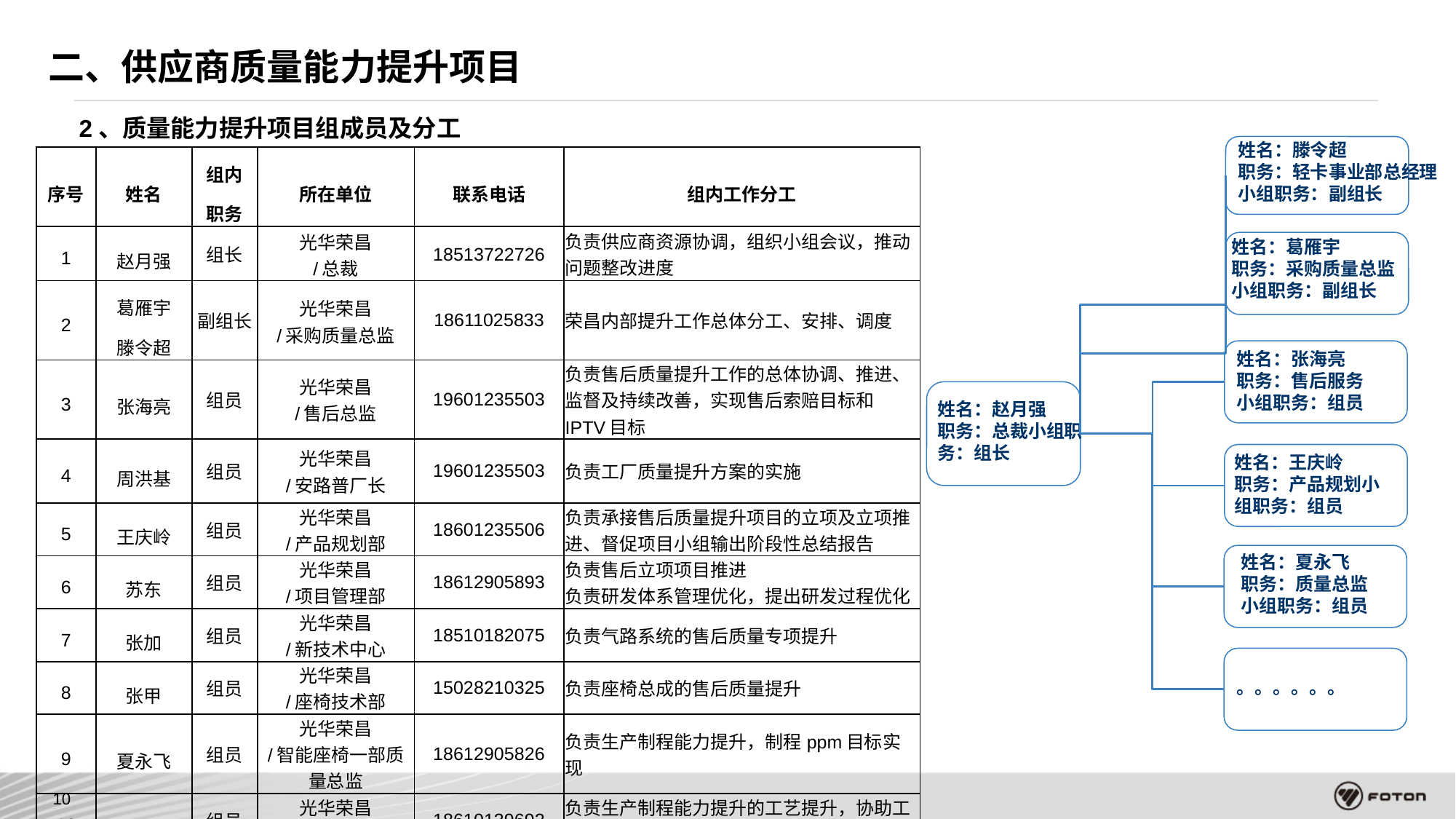

二、供应商质量能力提升项目
2、质量能力提升项目组成员及分工
姓名：滕令超
职务：轻卡事业部总经理
小组职务：副组长

姓名：赵月强
职务：总裁小组职务：组长

| 序号 | 姓名 | 组内 职务 | 所在单位 | 联系电话 | 组内工作分工 |
| --- | --- | --- | --- | --- | --- |
| 1 | 赵月强 | 组长 | 光华荣昌 /总裁 | 18513722726 | 负责供应商资源协调，组织小组会议，推动问题整改进度 |
| 2 | 葛雁宇 滕令超 | 副组长 | 光华荣昌 /采购质量总监 | 18611025833 | 荣昌内部提升工作总体分工、安排、调度 |
| 3 | 张海亮 | 组员 | 光华荣昌 /售后总监 | 19601235503 | 负责售后质量提升工作的总体协调、推进、监督及持续改善，实现售后索赔目标和IPTV目标 |
| 4 | 周洪基 | 组员 | 光华荣昌 /安路普厂长 | 19601235503 | 负责工厂质量提升方案的实施 |
| 5 | 王庆岭 | 组员 | 光华荣昌 /产品规划部 | 18601235506 | 负责承接售后质量提升项目的立项及立项推进、督促项目小组输出阶段性总结报告 |
| 6 | 苏东 | 组员 | 光华荣昌 /项目管理部 | 18612905893 | 负责售后立项项目推进 负责研发体系管理优化，提出研发过程优化 |
| 7 | 张加 | 组员 | 光华荣昌 /新技术中心 | 18510182075 | 负责气路系统的售后质量专项提升 |
| 8 | 张甲 | 组员 | 光华荣昌 /座椅技术部 | 15028210325 | 负责座椅总成的售后质量提升 |
| 9 | 夏永飞 | 组员 | 光华荣昌 /智能座椅一部质量总监 | 18612905826 | 负责生产制程能力提升，制程ppm目标实现 |
| 10 | 冯敬乾 | 组员 | 光华荣昌 /工艺工程部 | 18610139692 | 负责生产制程能力提升的工艺提升，协助工厂质量达成PPM目标 |
| 11 | 陈伟 | 组员 | 光华荣昌 /座椅总装厂厂长 | 19831788611 | 负责工厂质量提升方案的实施 |
姓名：葛雁宇
职务：采购质量总监
小组职务：副组长
姓名：张海亮
职务：售后服务
小组职务：组员
姓名：王庆岭
职务：产品规划小组职务：组员
姓名：夏永飞
职务：质量总监
小组职务：组员
。。。。。。